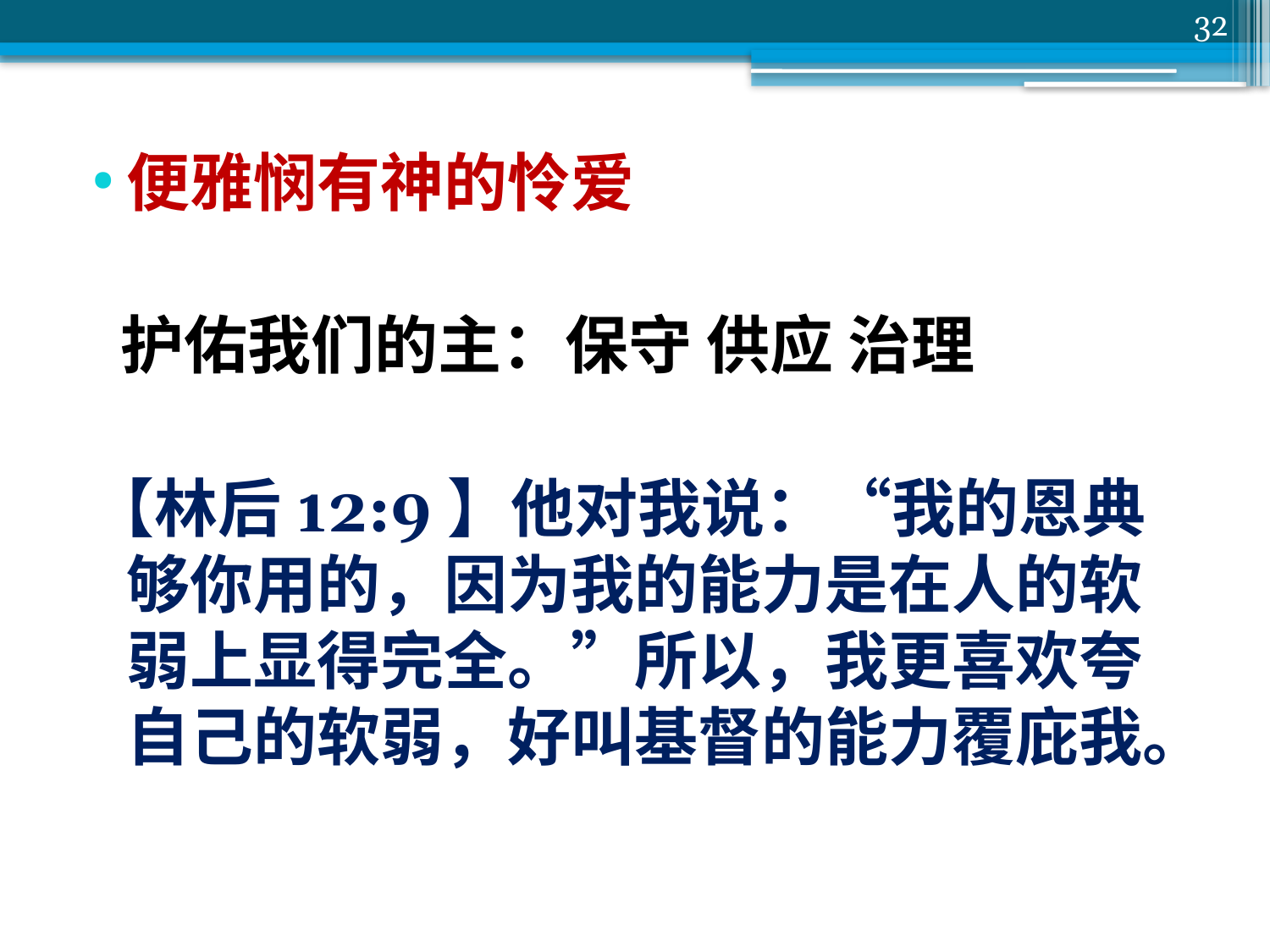

32
便雅悯有神的怜爱

 护佑我们的主：保守 供应 治理

【林后12:9】他对我说：“我的恩典够你用的，因为我的能力是在人的软弱上显得完全。”所以，我更喜欢夸自己的软弱，好叫基督的能力覆庇我。